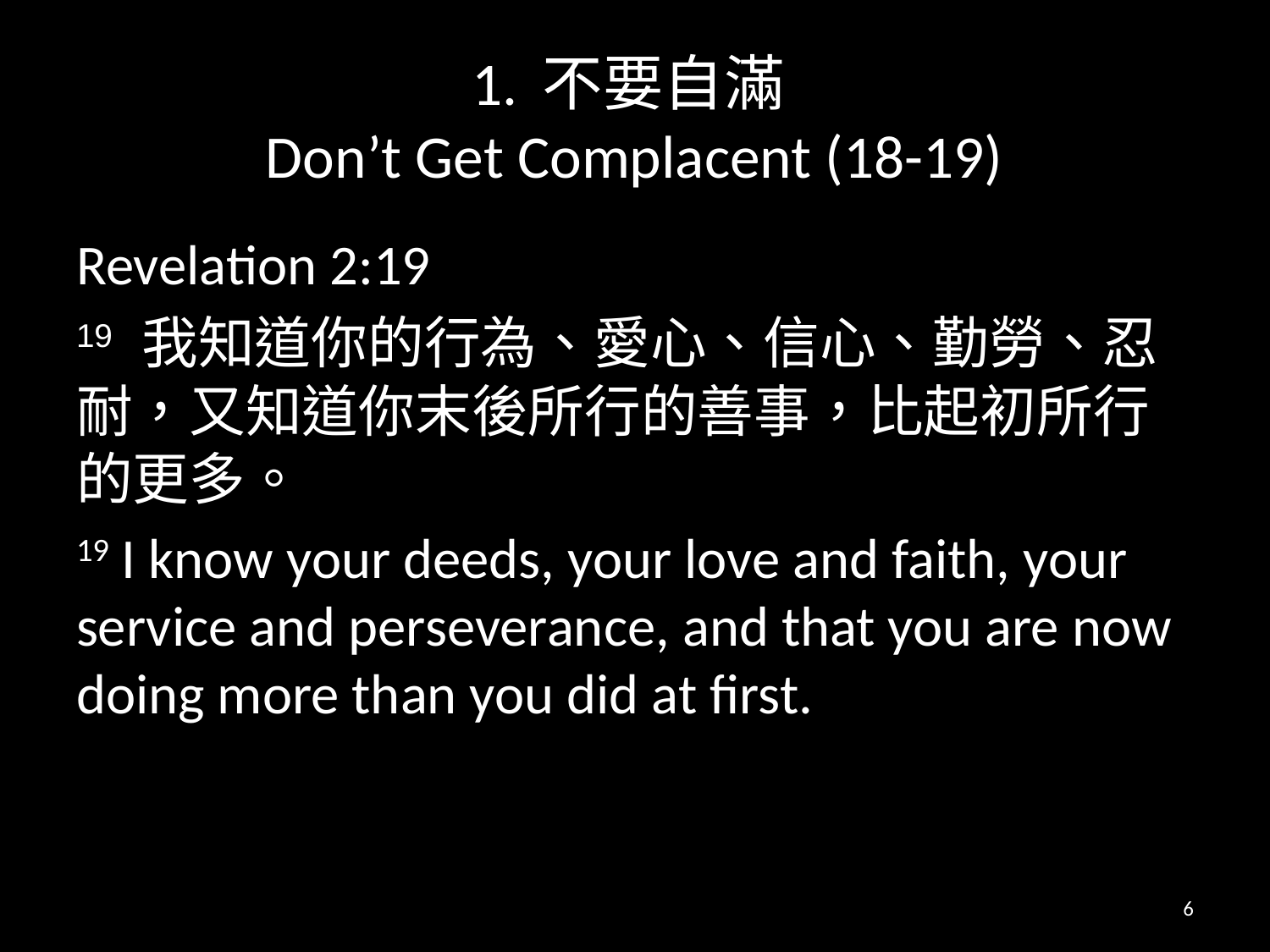

# 1. 不要自滿 Don’t Get Complacent (18-19)
Revelation 2:19
19 我知道你的行為、愛心、信心、勤勞、忍耐，又知道你末後所行的善事，比起初所行的更多。
19 I know your deeds, your love and faith, your service and perseverance, and that you are now doing more than you did at first.

6